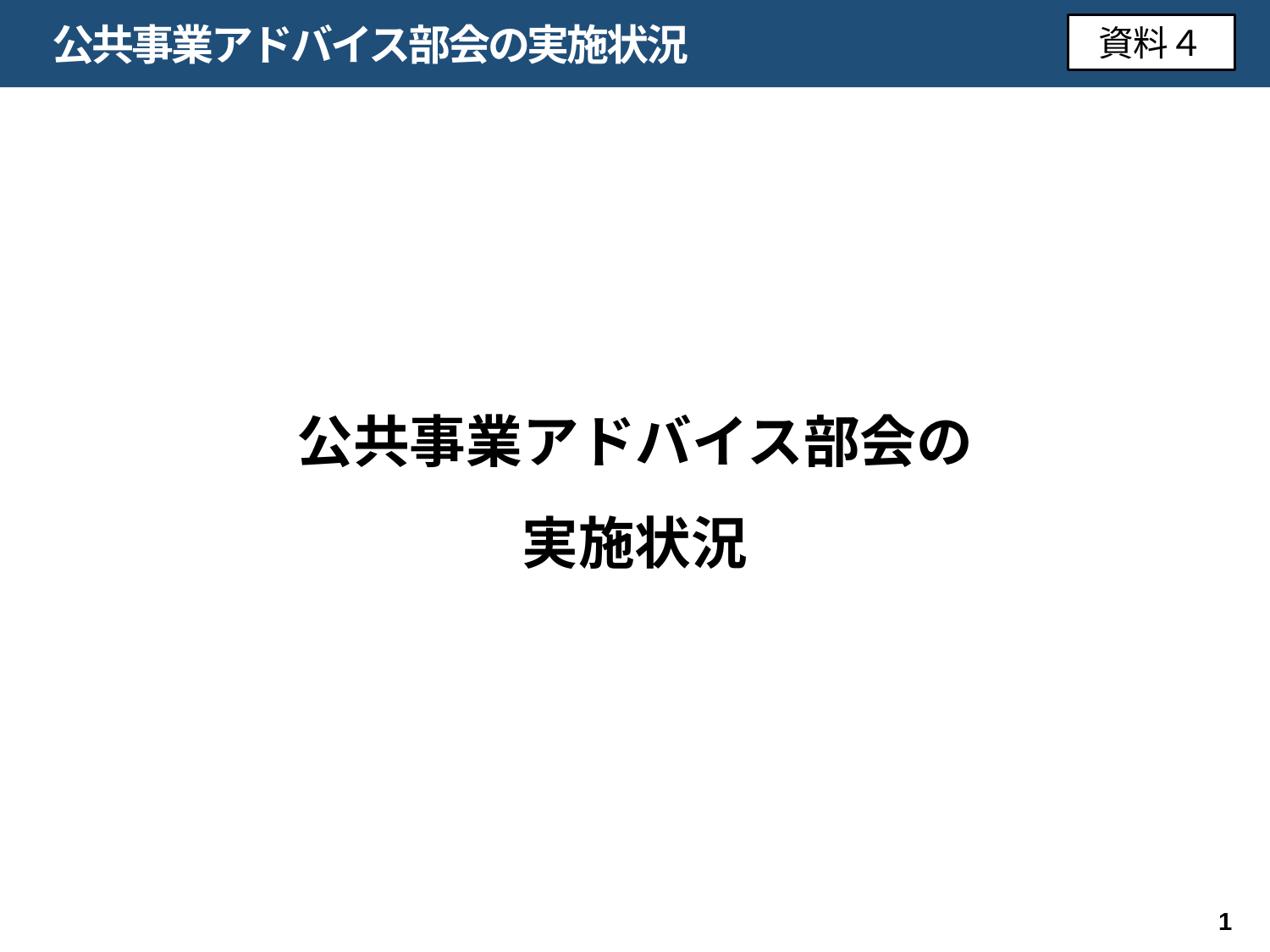

公共事業アドバイス部会の実施状況
資料４
公共事業アドバイス部会の
実施状況
1